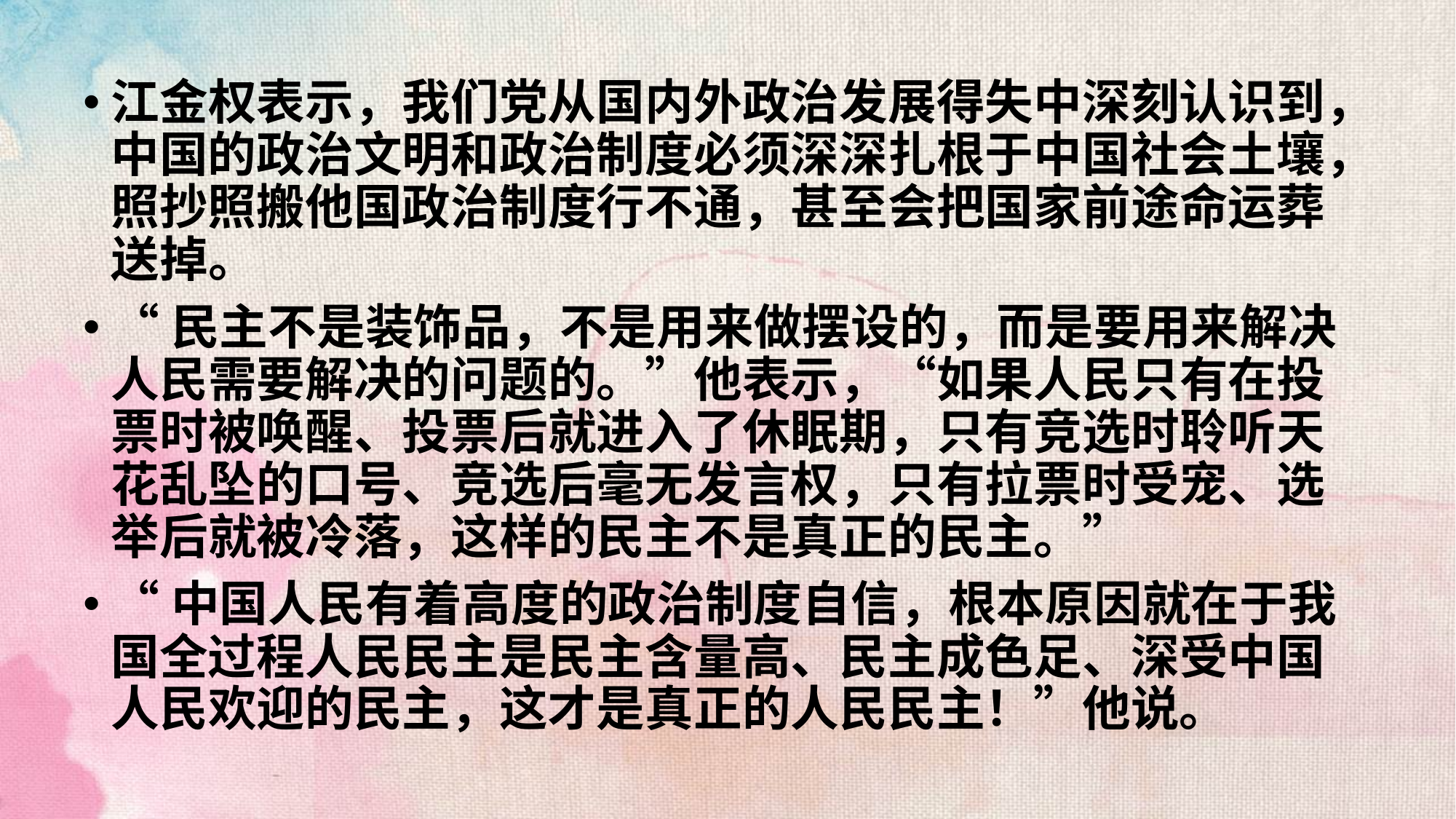

江金权表示，我们党从国内外政治发展得失中深刻认识到，中国的政治文明和政治制度必须深深扎根于中国社会土壤，照抄照搬他国政治制度行不通，甚至会把国家前途命运葬送掉。
“民主不是装饰品，不是用来做摆设的，而是要用来解决人民需要解决的问题的。”他表示，“如果人民只有在投票时被唤醒、投票后就进入了休眠期，只有竞选时聆听天花乱坠的口号、竞选后毫无发言权，只有拉票时受宠、选举后就被冷落，这样的民主不是真正的民主。”
“中国人民有着高度的政治制度自信，根本原因就在于我国全过程人民民主是民主含量高、民主成色足、深受中国人民欢迎的民主，这才是真正的人民民主！”他说。